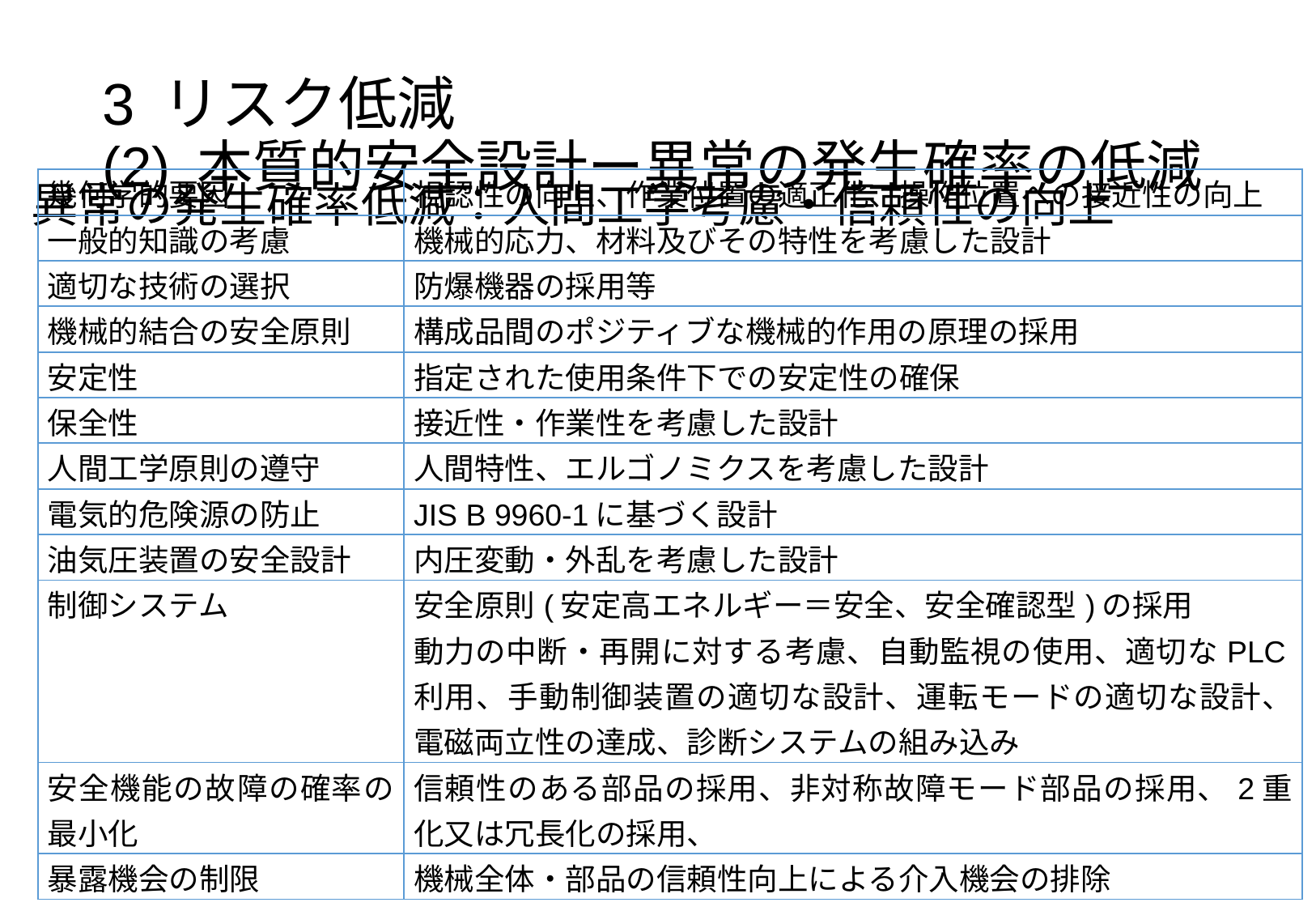

# 3 リスク低減 (2) 本質的安全設計ー異常の発生確率の低減
| 幾何学的要因 | 視認性の向上、作業位置の適正化、操作位置への接近性の向上 |
| --- | --- |
| 一般的知識の考慮 | 機械的応力、材料及びその特性を考慮した設計 |
| 適切な技術の選択 | 防爆機器の採用等 |
| 機械的結合の安全原則 | 構成品間のポジティブな機械的作用の原理の採用 |
| 安定性 | 指定された使用条件下での安定性の確保 |
| 保全性 | 接近性・作業性を考慮した設計 |
| 人間工学原則の遵守 | 人間特性、エルゴノミクスを考慮した設計 |
| 電気的危険源の防止 | JIS B 9960-1に基づく設計 |
| 油気圧装置の安全設計 | 内圧変動・外乱を考慮した設計 |
| 制御システム | 安全原則(安定高エネルギー＝安全、安全確認型)の採用 動力の中断・再開に対する考慮、自動監視の使用、適切なPLC利用、手動制御装置の適切な設計、運転モードの適切な設計、電磁両立性の達成、診断システムの組み込み |
| 安全機能の故障の確率の最小化 | 信頼性のある部品の採用、非対称故障モード部品の採用、2重化又は冗長化の採用、 |
| 暴露機会の制限 | 機械全体・部品の信頼性向上による介入機会の排除 |
異常の発生確率低減：人間工学考慮・信頼性の向上